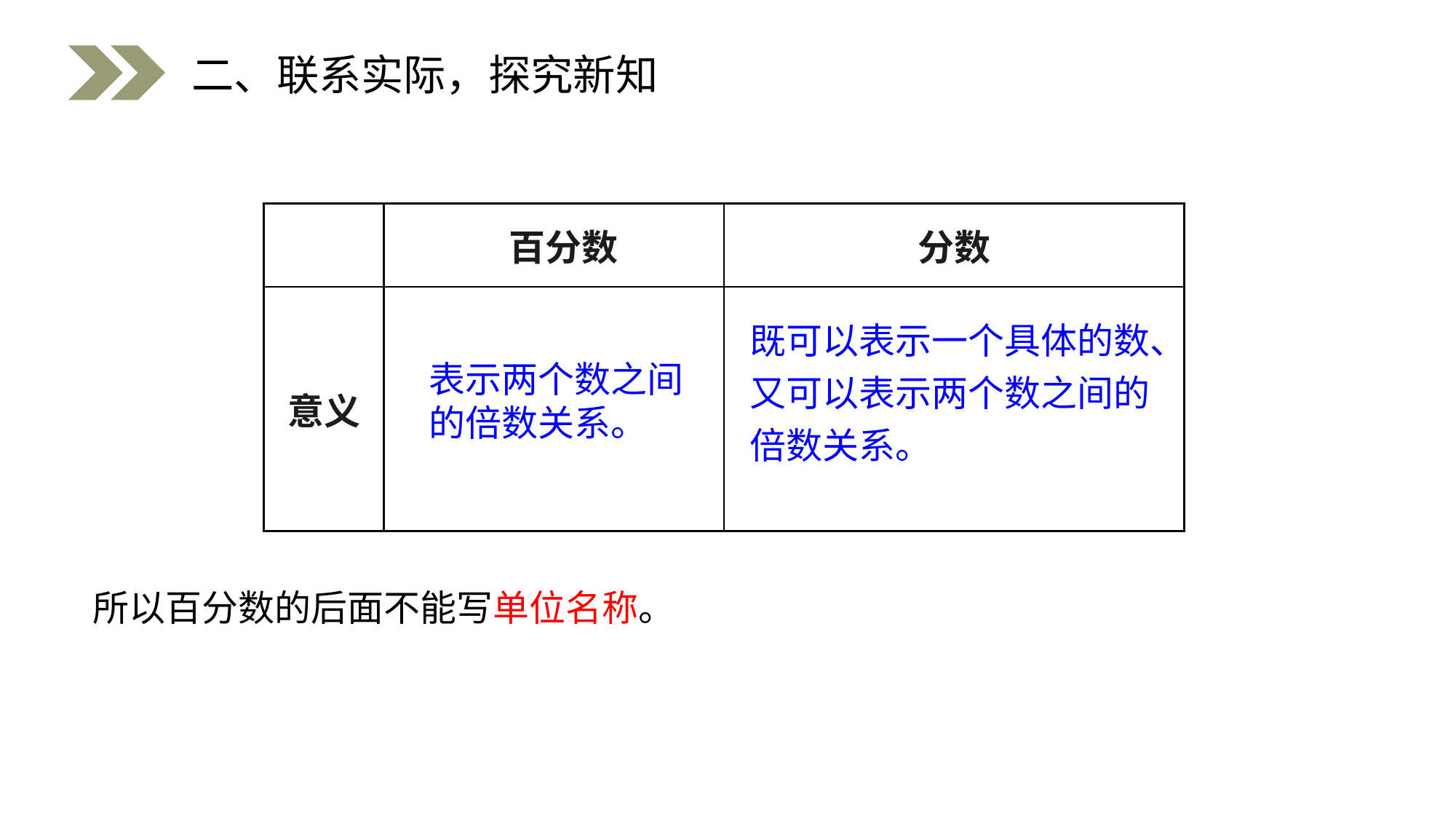

二、联系实际，探究新知
|  | 百分数 | 分数 |
| --- | --- | --- |
| 意义 |  |  |
既可以表示一个具体的数、
又可以表示两个数之间的
倍数关系。
表示两个数之间的倍数关系。
所以百分数的后面不能写单位名称。